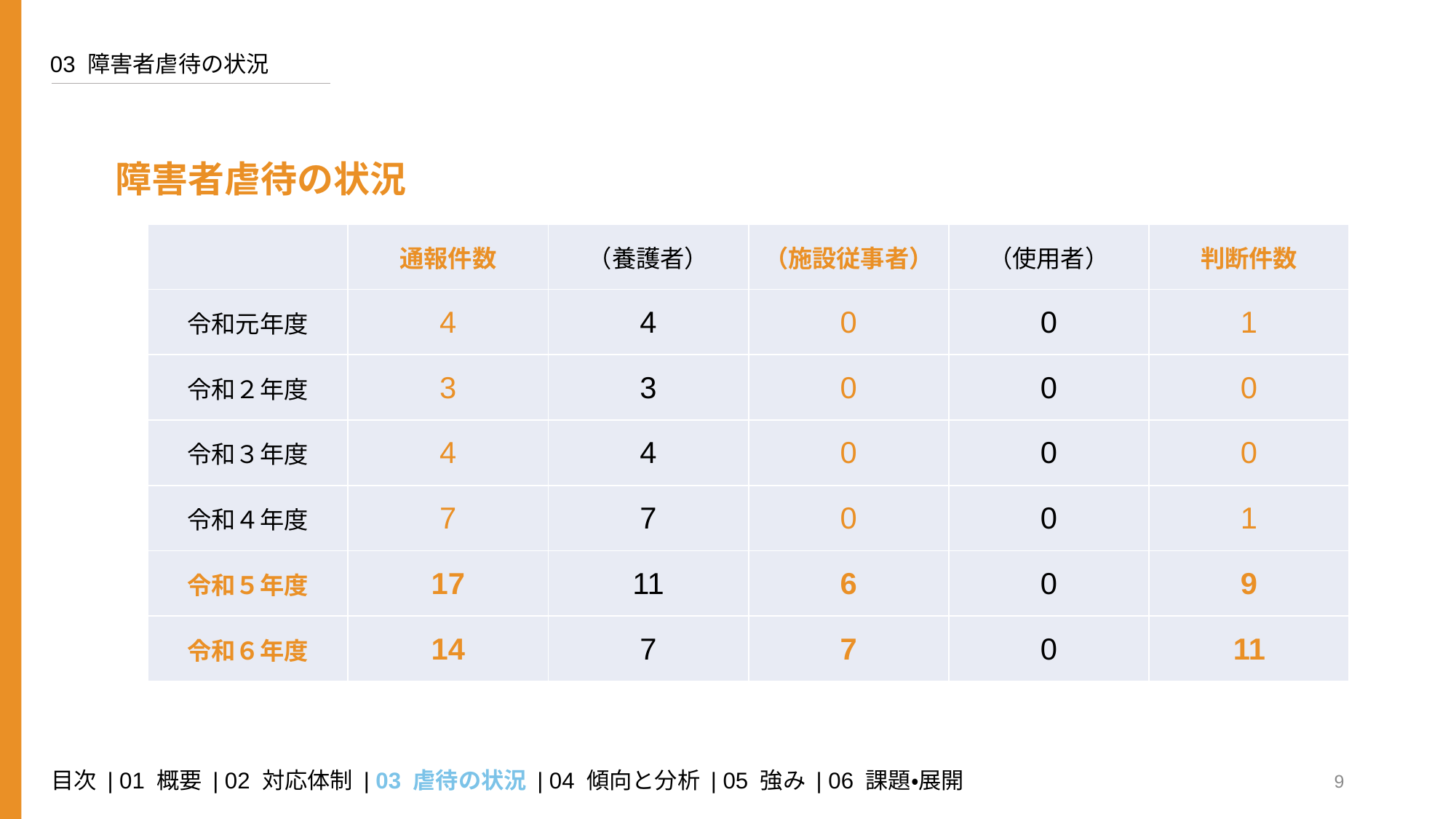

03 障害者虐待の状況
障害者虐待の状況
|  | 通報件数 | （養護者） | （施設従事者） | （使用者） | 判断件数 |
| --- | --- | --- | --- | --- | --- |
| 令和元年度 | 4 | 4 | 0 | 0 | 1 |
| 令和２年度 | 3 | 3 | 0 | 0 | 0 |
| 令和３年度 | 4 | 4 | 0 | 0 | 0 |
| 令和４年度 | 7 | 7 | 0 | 0 | 1 |
| 令和５年度 | 17 | 11 | 6 | 0 | 9 |
| 令和６年度 | 14 | 7 | 7 | 0 | 11 |
9
 目次 | 01 概要 | 02 対応体制 | 03 虐待の状況 | 04 傾向と分析 | 05 強み | 06 課題・展開